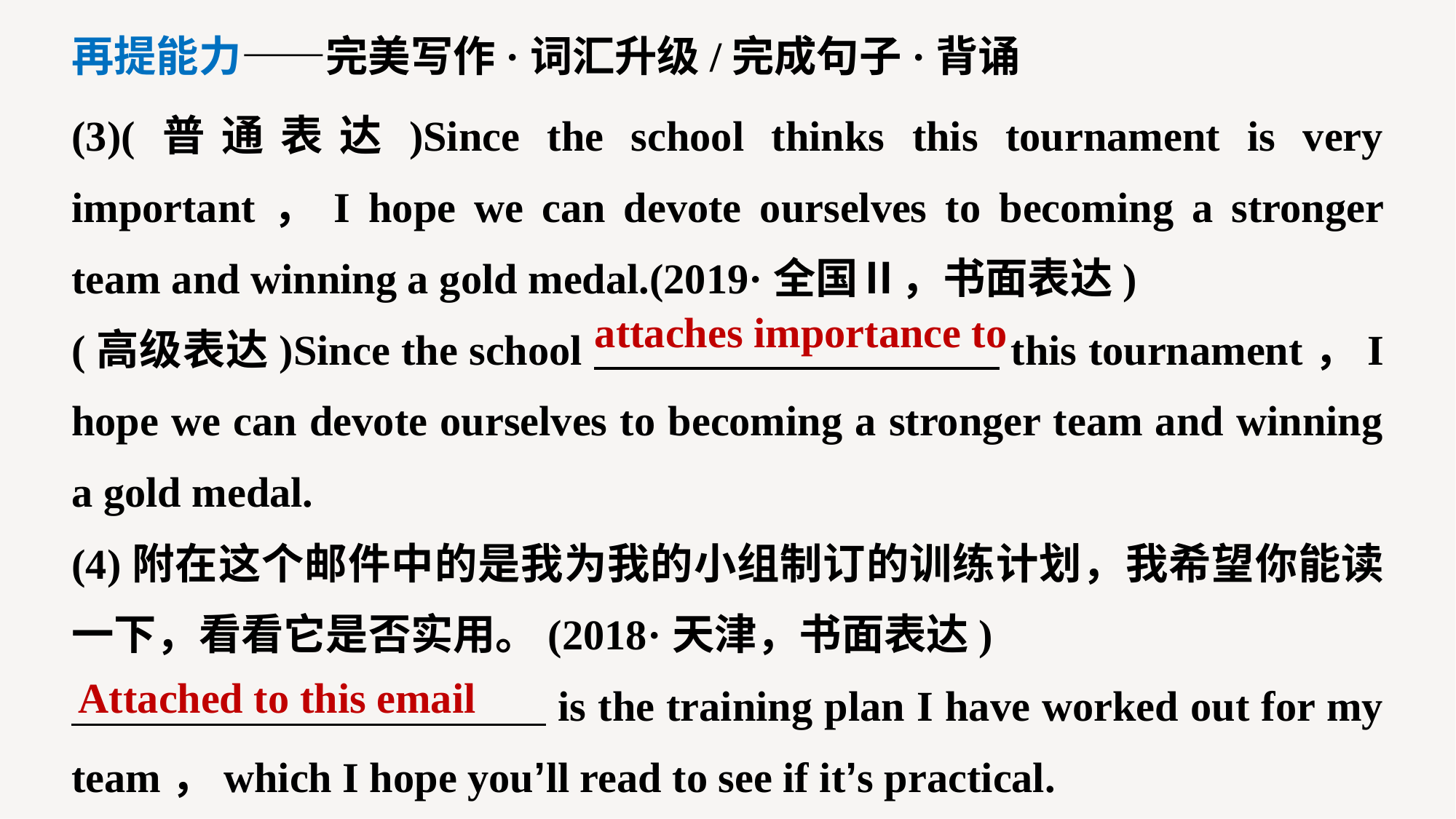

再提能力——完美写作·词汇升级/完成句子·背诵
(3)(普通表达)Since the school thinks this tournament is very important，I hope we can devote ourselves to becoming a stronger team and winning a gold medal.(2019·全国Ⅱ，书面表达)
(高级表达)Since the school                                      this tournament，I hope we can devote ourselves to becoming a stronger team and winning a gold medal.
(4)附在这个邮件中的是我为我的小组制订的训练计划，我希望你能读一下，看看它是否实用。(2018·天津，书面表达)
                                         is the training plan I have worked out for my team，which I hope you’ll read to see if it’s practical.
attaches importance to
Attached to this email